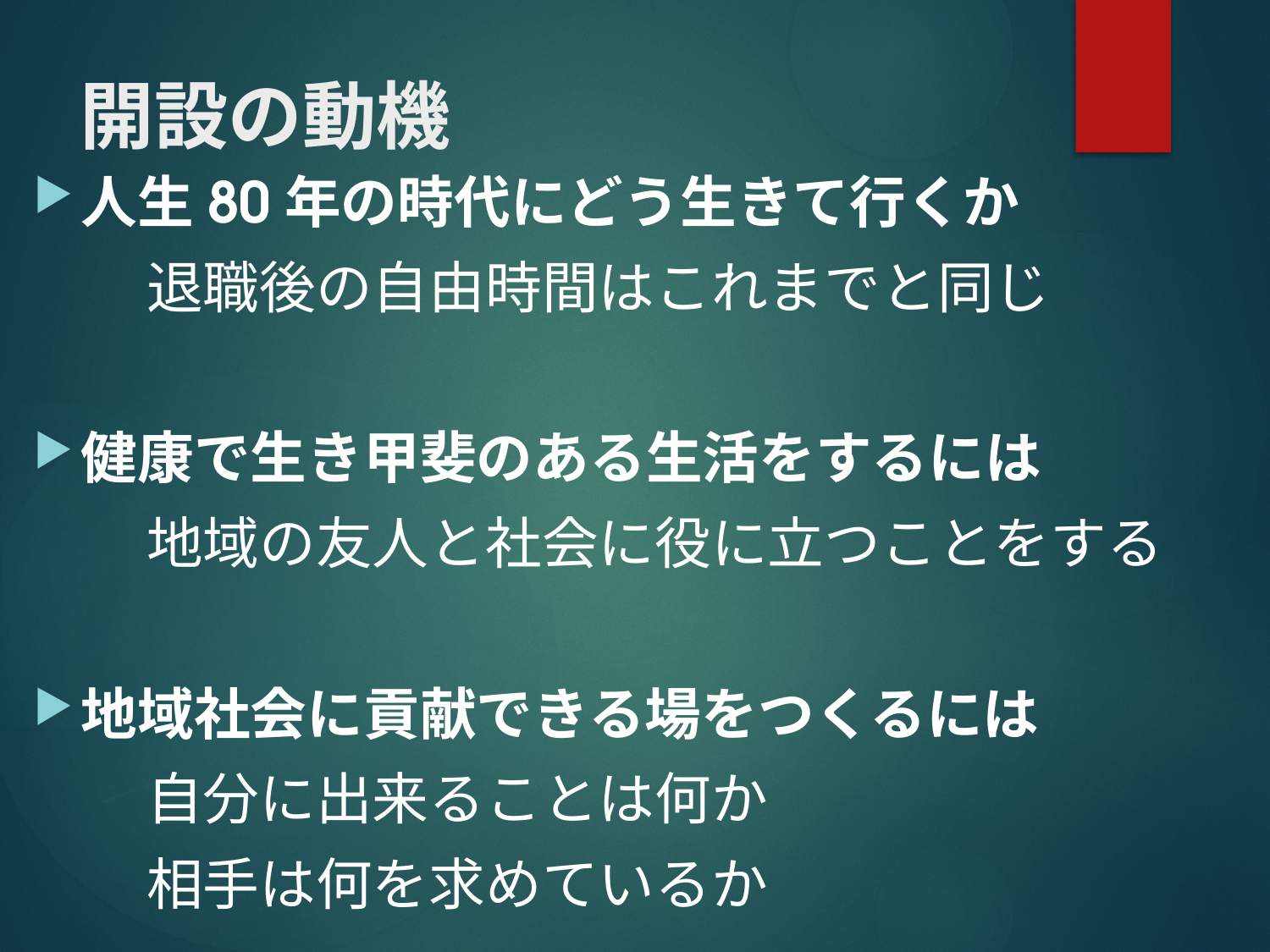

# 開設の動機
人生80年の時代にどう生きて行くか
　　退職後の自由時間はこれまでと同じ

健康で生き甲斐のある生活をするには
　　地域の友人と社会に役に立つことをする

地域社会に貢献できる場をつくるには
　　自分に出来ることは何か
　　相手は何を求めているか